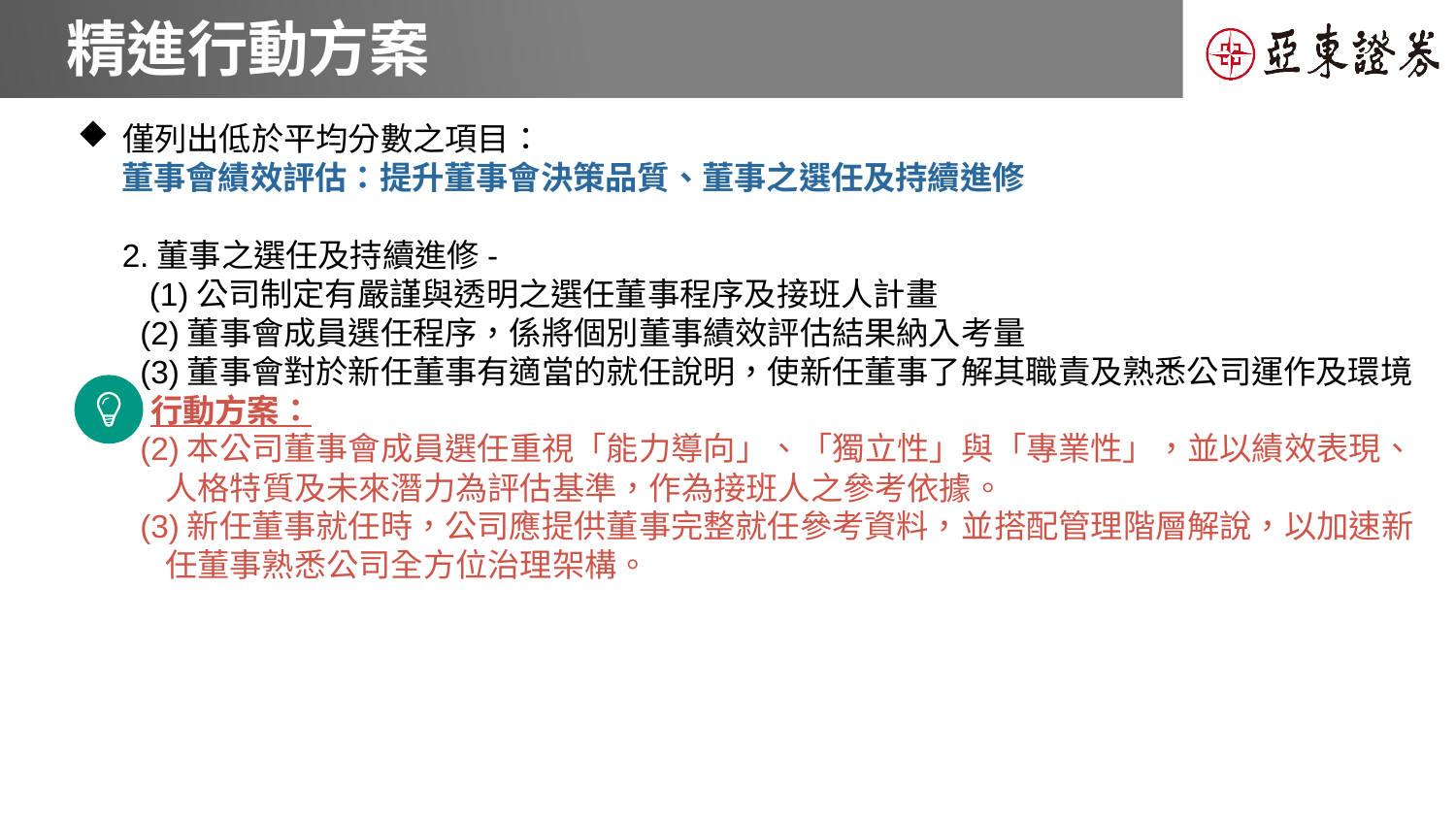

# 精進行動方案
僅列出低於平均分數之項目：
     董事會績效評估：提升董事會決策品質、董事之選任及持續進修

     2.董事之選任及持續進修-
        (1)公司制定有嚴謹與透明之選任董事程序及接班人計畫
       (2)董事會成員選任程序，係將個別董事績效評估結果納入考量
       (3)董事會對於新任董事有適當的就任說明，使新任董事了解其職責及熟悉公司運作及環境
         行動方案：
       (2)本公司董事會成員選任重視「能力導向」、「獨立性」與「專業性」，並以績效表現、
           人格特質及未來潛力為評估基準，作為接班人之參考依據。
       (3)新任董事就任時，公司應提供董事完整就任參考資料，並搭配管理階層解說，以加速新
           任董事熟悉公司全方位治理架構。